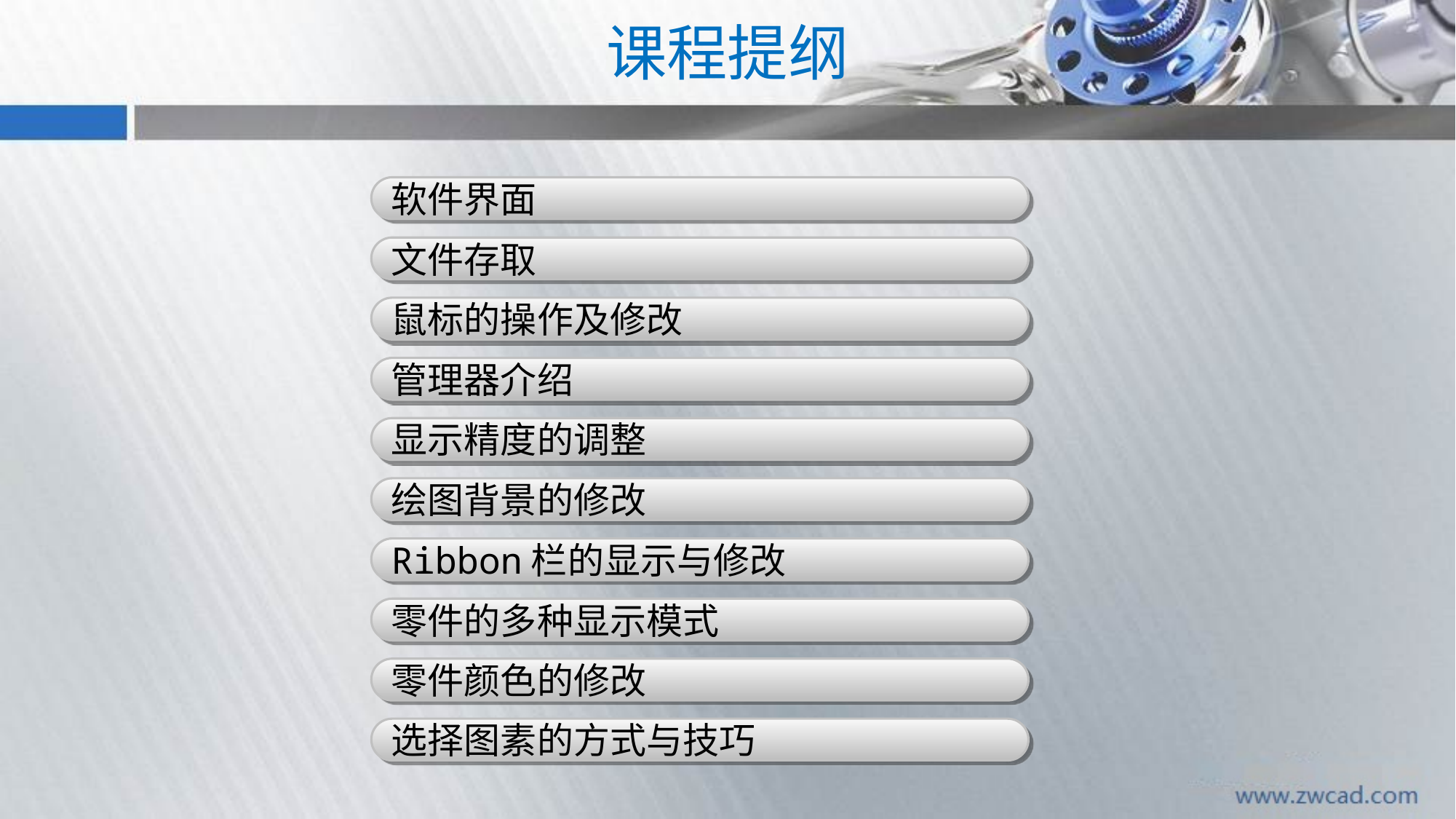

# 课程提纲
软件界面
文件存取
鼠标的操作及修改
管理器介绍
显示精度的调整
绘图背景的修改
Ribbon栏的显示与修改
零件的多种显示模式
零件颜色的修改
选择图素的方式与技巧